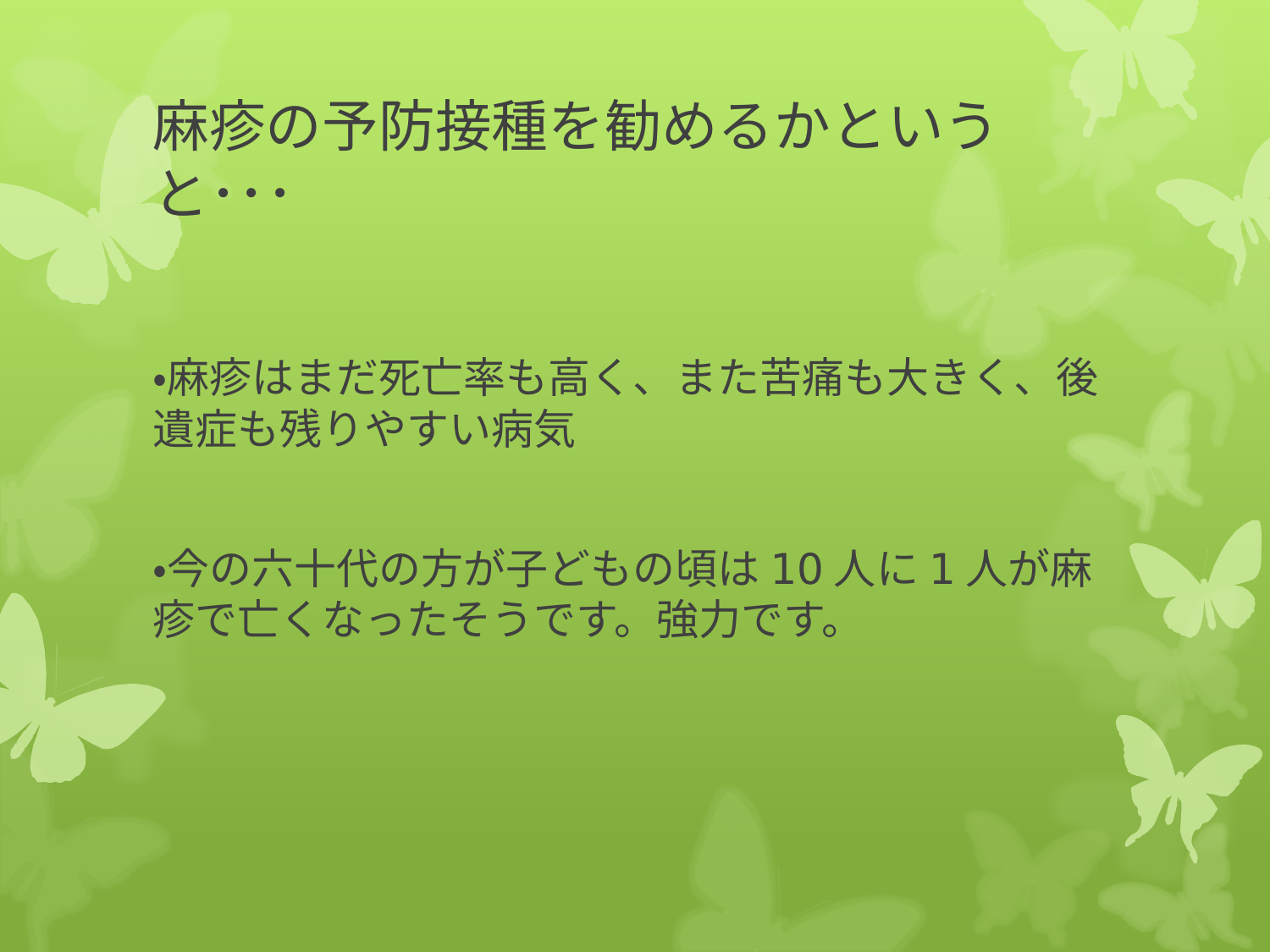

# 麻疹の予防接種を勧めるかというと･･･
・麻疹はまだ死亡率も高く、また苦痛も大きく、後遺症も残りやすい病気

・今の六十代の方が子どもの頃は10人に1人が麻疹で亡くなったそうです。強力です。